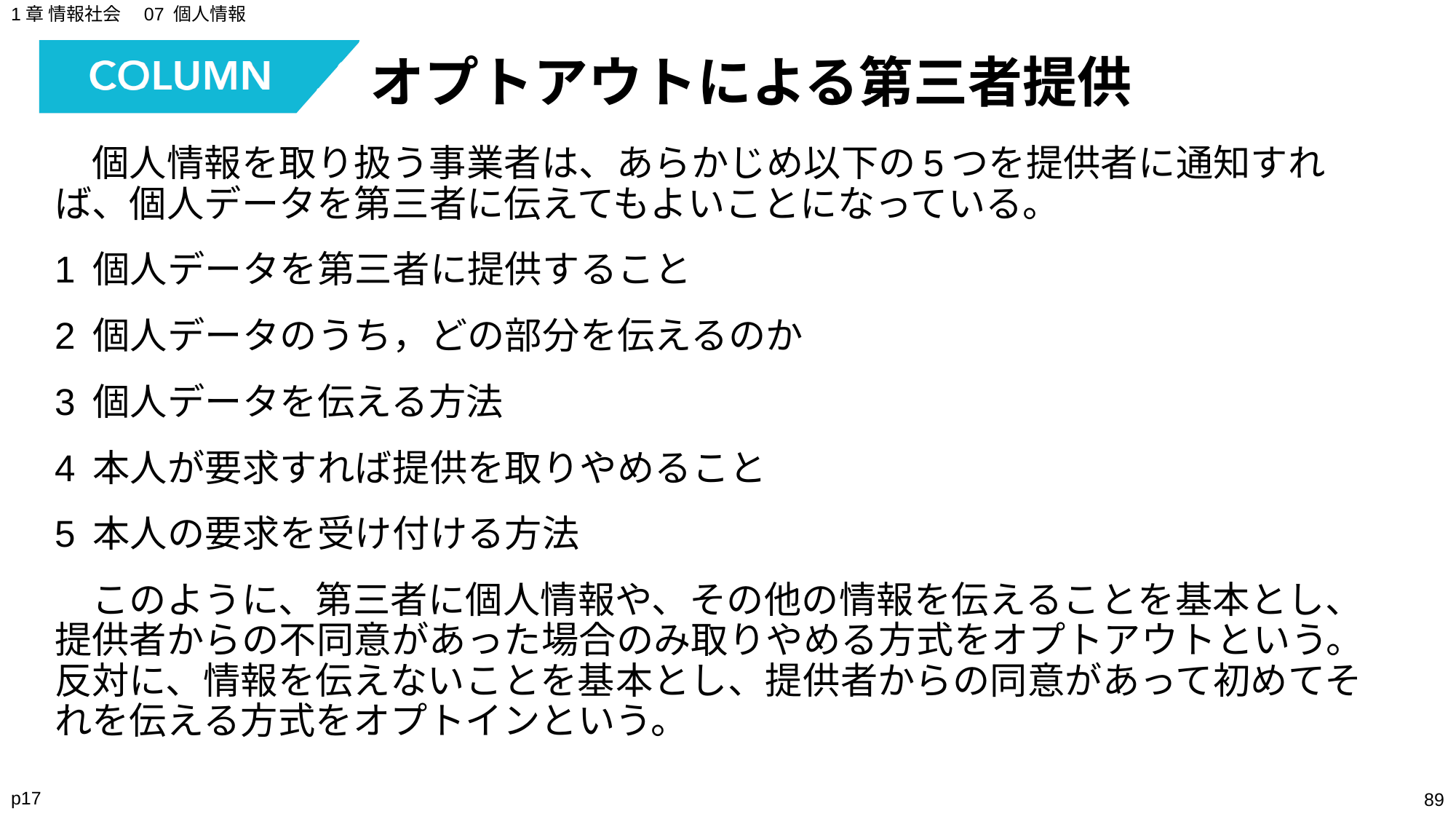

1章 情報社会　07 個人情報

オプトアウトによる第三者提供
　個人情報を取り扱う事業者は、あらかじめ以下の5つを提供者に通知すれば、個人データを第三者に伝えてもよいことになっている。
1 個人データを第三者に提供すること
2 個人データのうち，どの部分を伝えるのか
3 個人データを伝える方法
4 本人が要求すれば提供を取りやめること
5 本人の要求を受け付ける方法
　このように、第三者に個人情報や、その他の情報を伝えることを基本とし、提供者からの不同意があった場合のみ取りやめる方式をオプトアウトという。反対に、情報を伝えないことを基本とし、提供者からの同意があって初めてそれを伝える方式をオプトインという。
p17
89